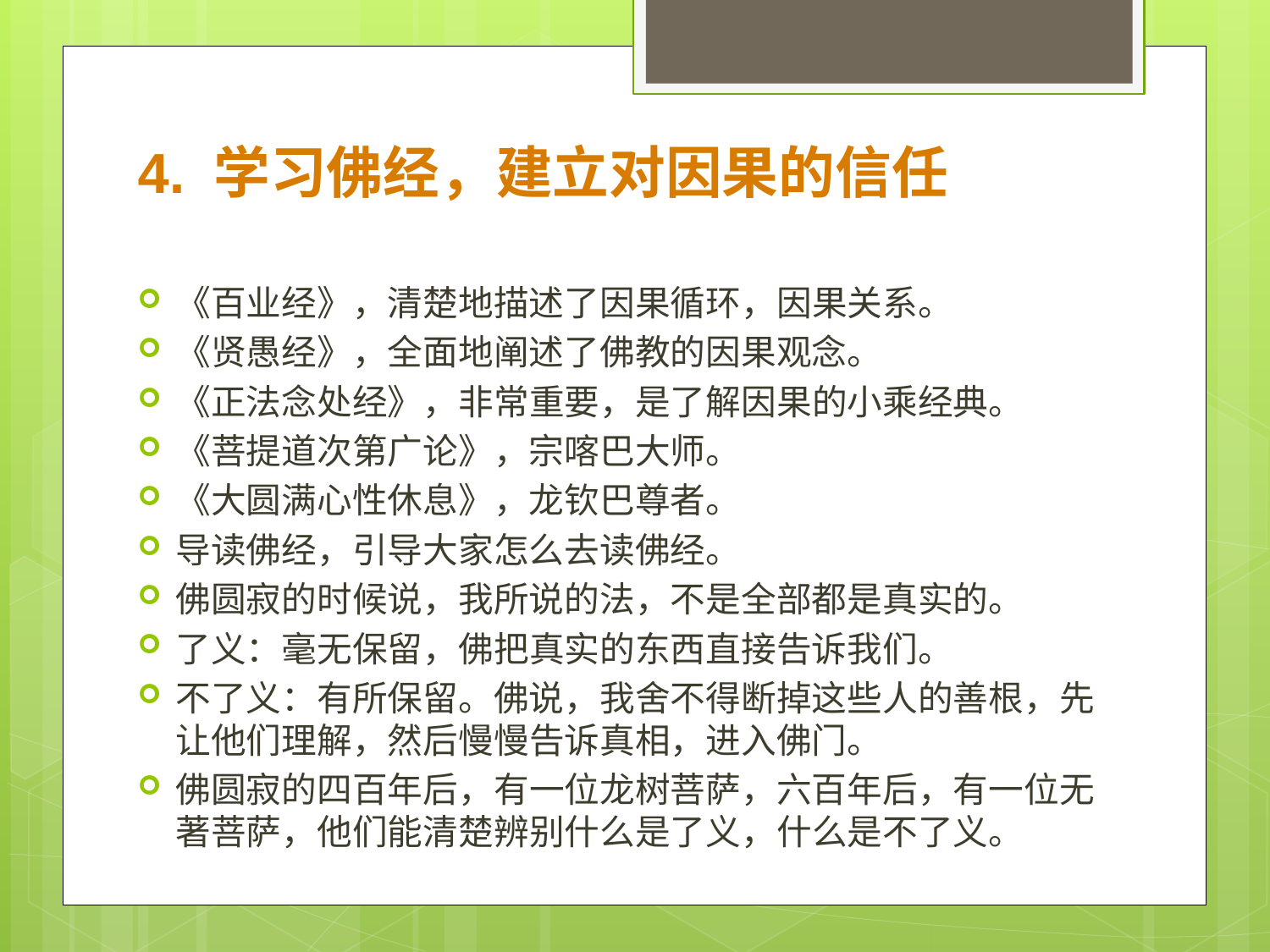

4. 学习佛经，建立对因果的信任

《百业经》，清楚地描述了因果循环，因果关系。
《贤愚经》，全面地阐述了佛教的因果观念。
《正法念处经》，非常重要，是了解因果的小乘经典。
《菩提道次第广论》，宗喀巴大师。
《大圆满心性休息》，龙钦巴尊者。
导读佛经，引导大家怎么去读佛经。
佛圆寂的时候说，我所说的法，不是全部都是真实的。
了义：毫无保留，佛把真实的东西直接告诉我们。
不了义：有所保留。佛说，我舍不得断掉这些人的善根，先让他们理解，然后慢慢告诉真相，进入佛门。
佛圆寂的四百年后，有一位龙树菩萨，六百年后，有一位无著菩萨，他们能清楚辨别什么是了义，什么是不了义。
#